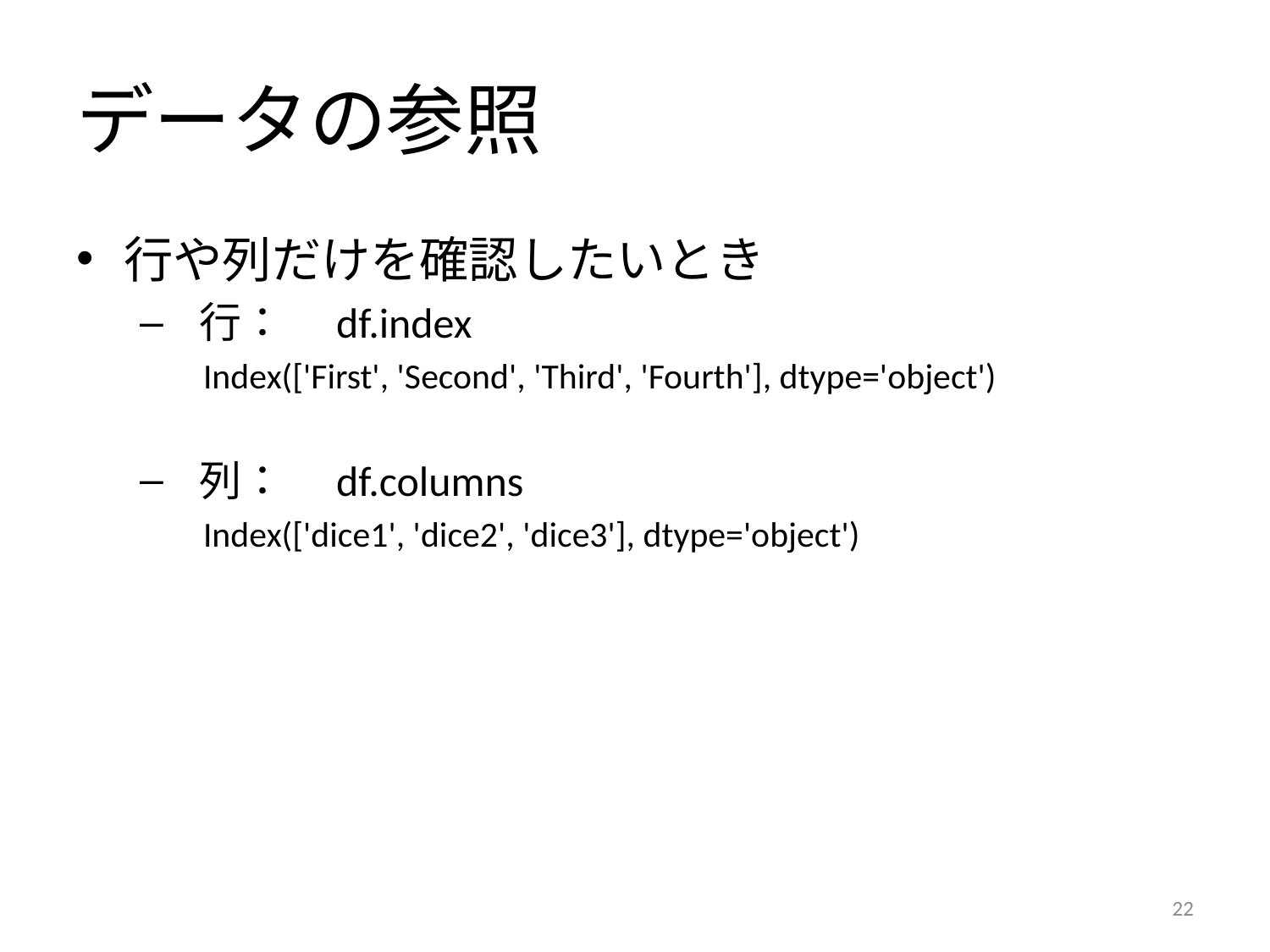

# データの参照
行や列だけを確認したいとき
 行：　df.index
Index(['First', 'Second', 'Third', 'Fourth'], dtype='object')

 列：　df.columns
Index(['dice1', 'dice2', 'dice3'], dtype='object')
22